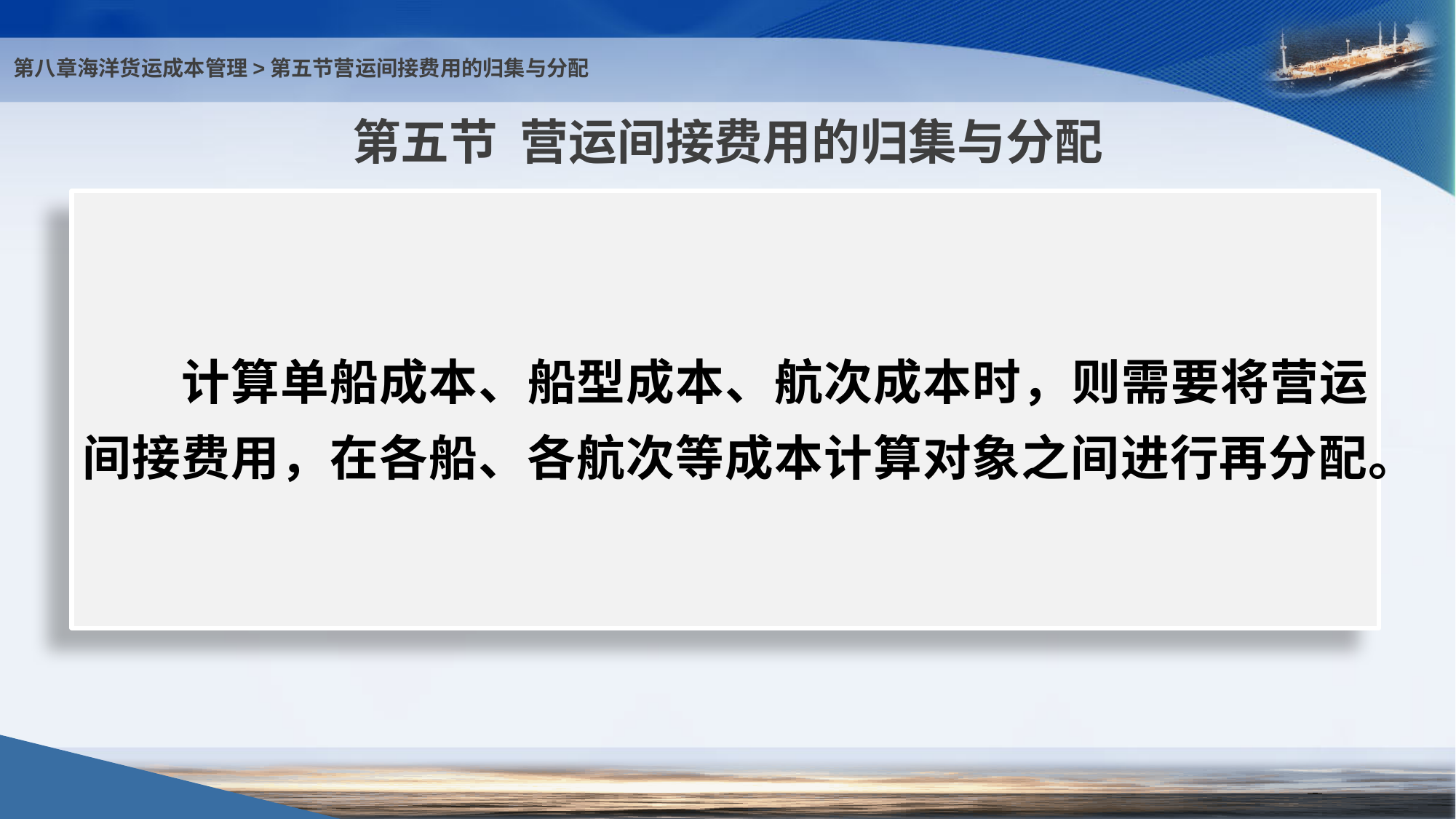

第八章海洋货运成本管理>第五节营运间接费用的归集与分配
# 第五节  营运间接费用的归集与分配
计算单船成本、船型成本、航次成本时，则需要将营运间接费用，在各船、各航次等成本计算对象之间进行再分配。